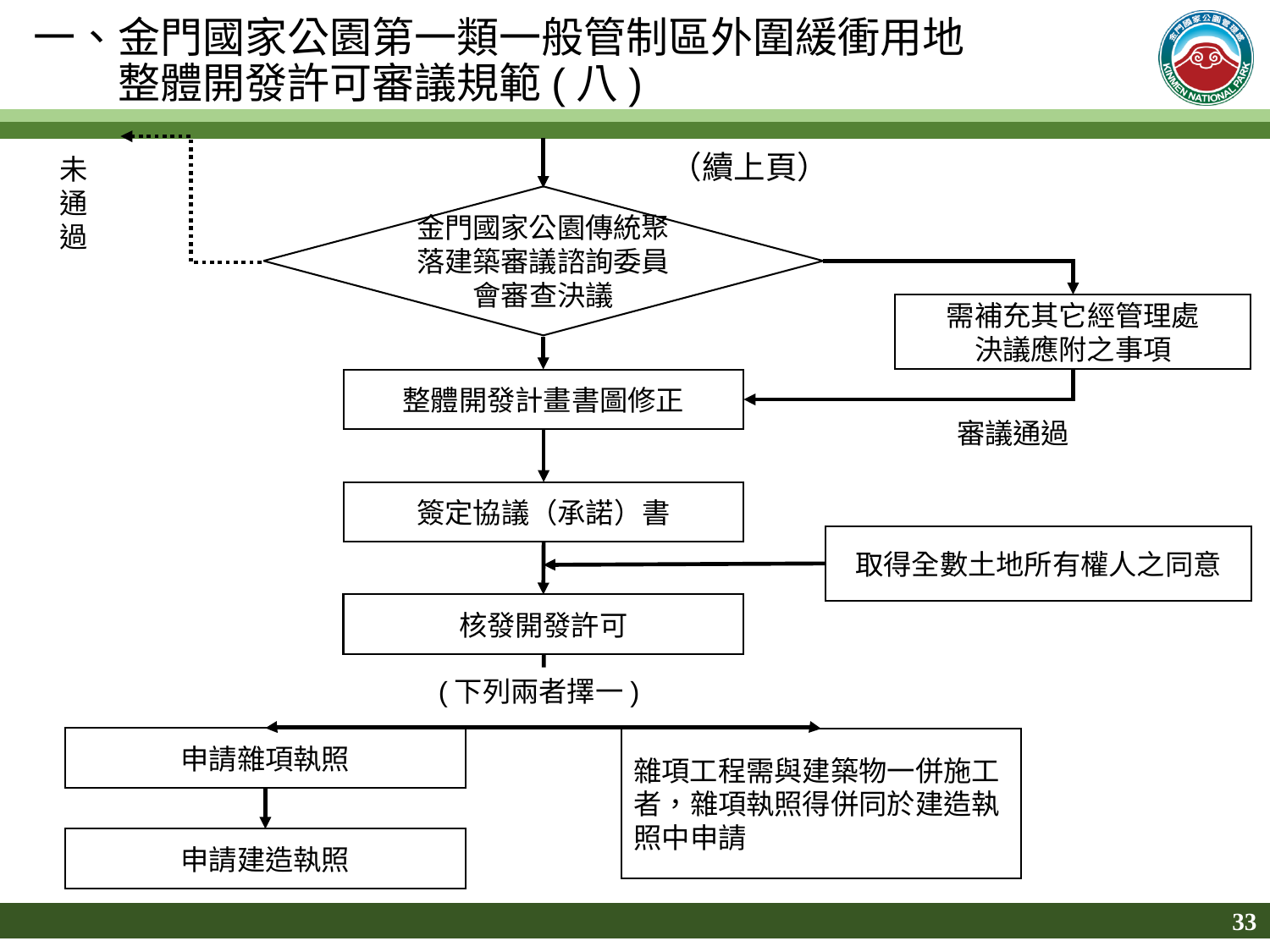

一、金門國家公園第一類一般管制區外圍緩衝用地
　　整體開發許可審議規範(八)

（續上頁）
未
通
過
金門國家公園傳統聚落建築審議諮詢委員會審查決議
需補充其它經管理處
決議應附之事項
整體開發計畫書圖修正
審議通過
簽定協議（承諾）書
取得全數土地所有權人之同意
核發開發許可
(下列兩者擇一)
申請雜項執照
雜項工程需與建築物一併施工者，雜項執照得併同於建造執照中申請
申請建造執照
33